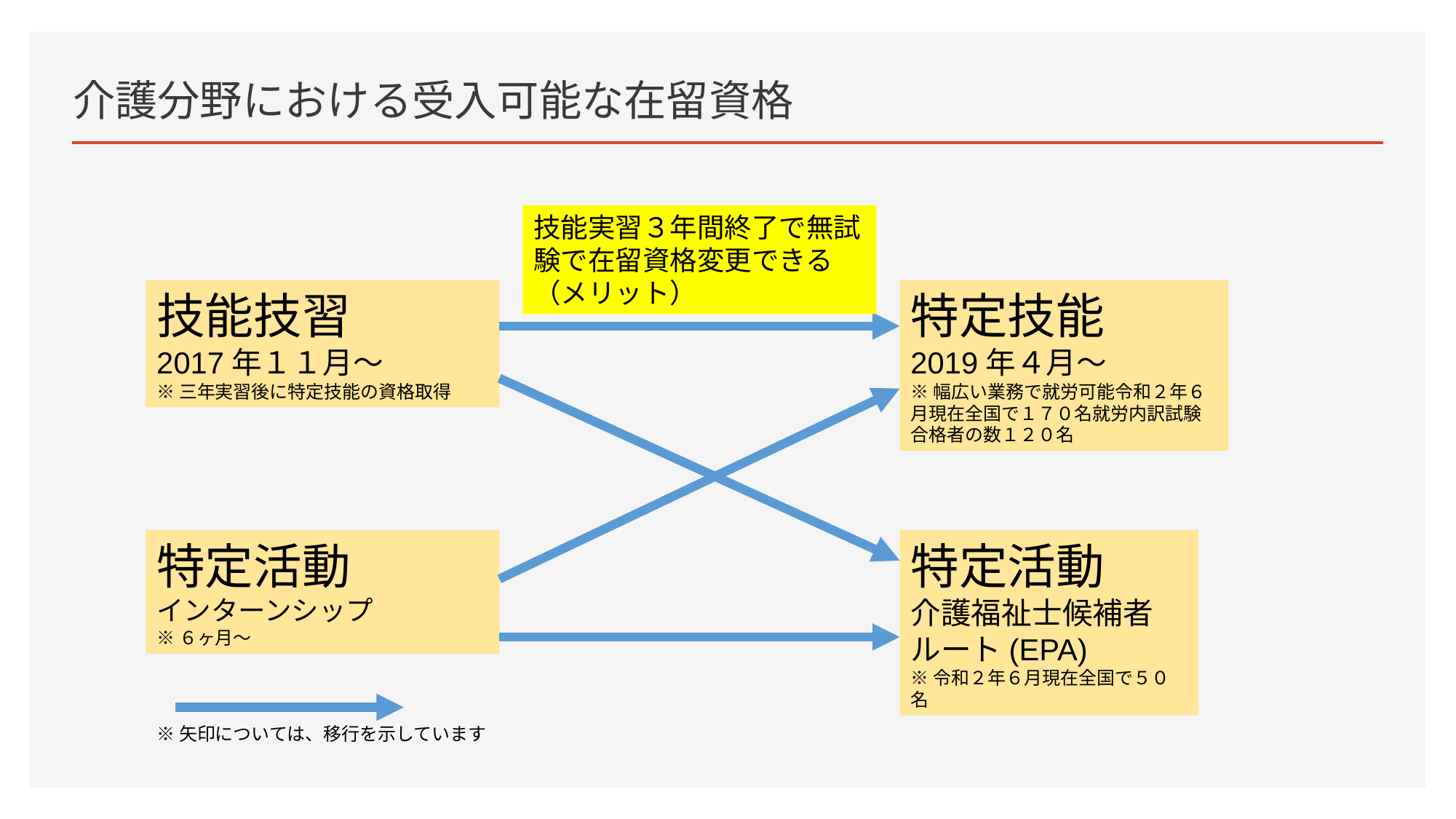

# 介護分野における受入可能な在留資格
技能実習３年間終了で無試験で在留資格変更できる
（メリット）
技能技習
2017年１１月～
※三年実習後に特定技能の資格取得
特定技能
2019年４月～
※幅広い業務で就労可能令和２年６月現在全国で１７０名就労内訳試験合格者の数１２０名
特定活動
インターンシップ
※６ヶ月～
特定活動
介護福祉士候補者ルート(EPA)
※令和２年６月現在全国で５０名
※矢印については、移行を示しています